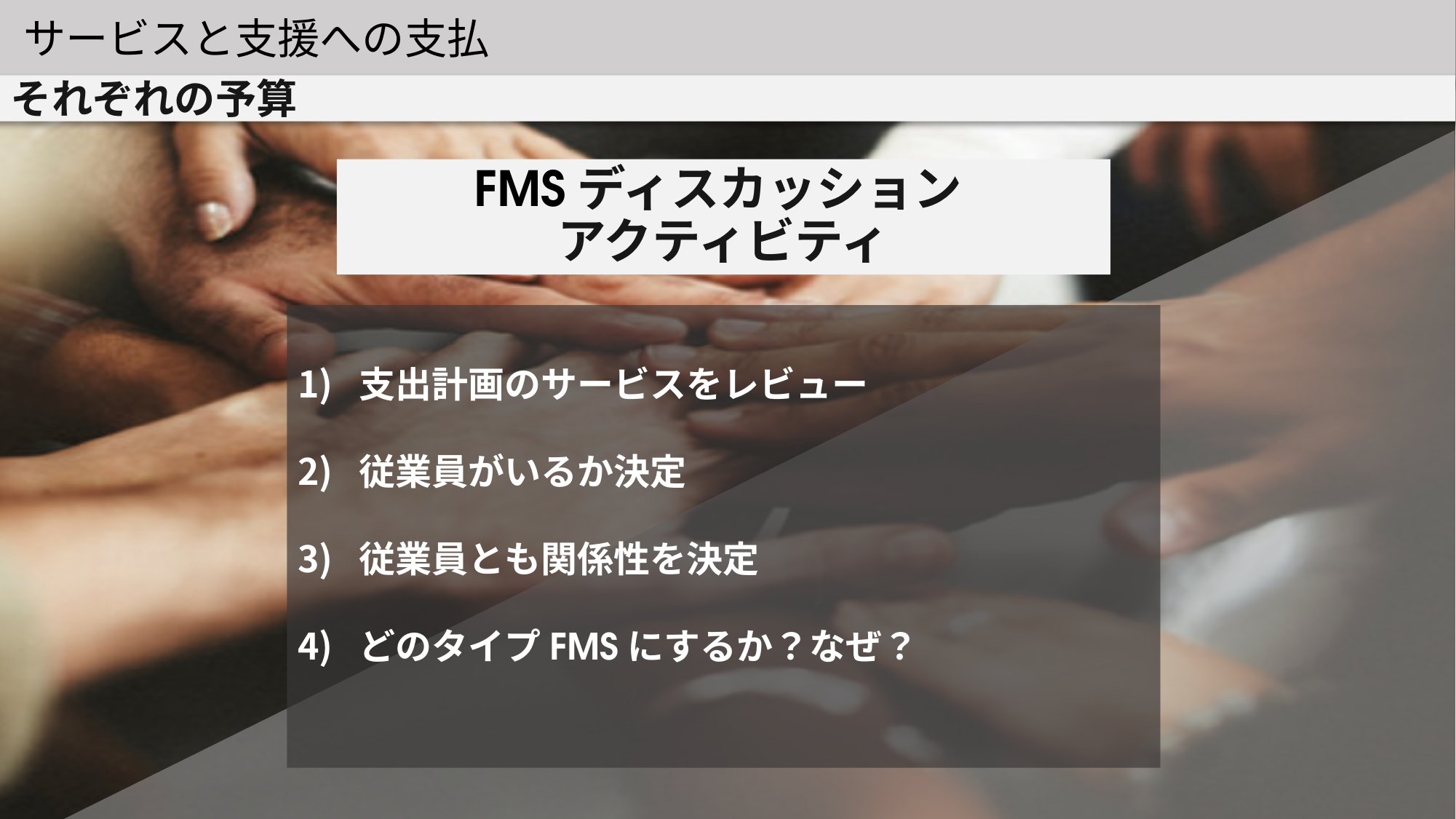

サービスと支援への支払

それぞれの予算
FMSディスカッション
アクティビティ
支出計画のサービスをレビュー

従業員がいるか決定

従業員とも関係性を決定

どのタイプFMSにするか？なぜ？